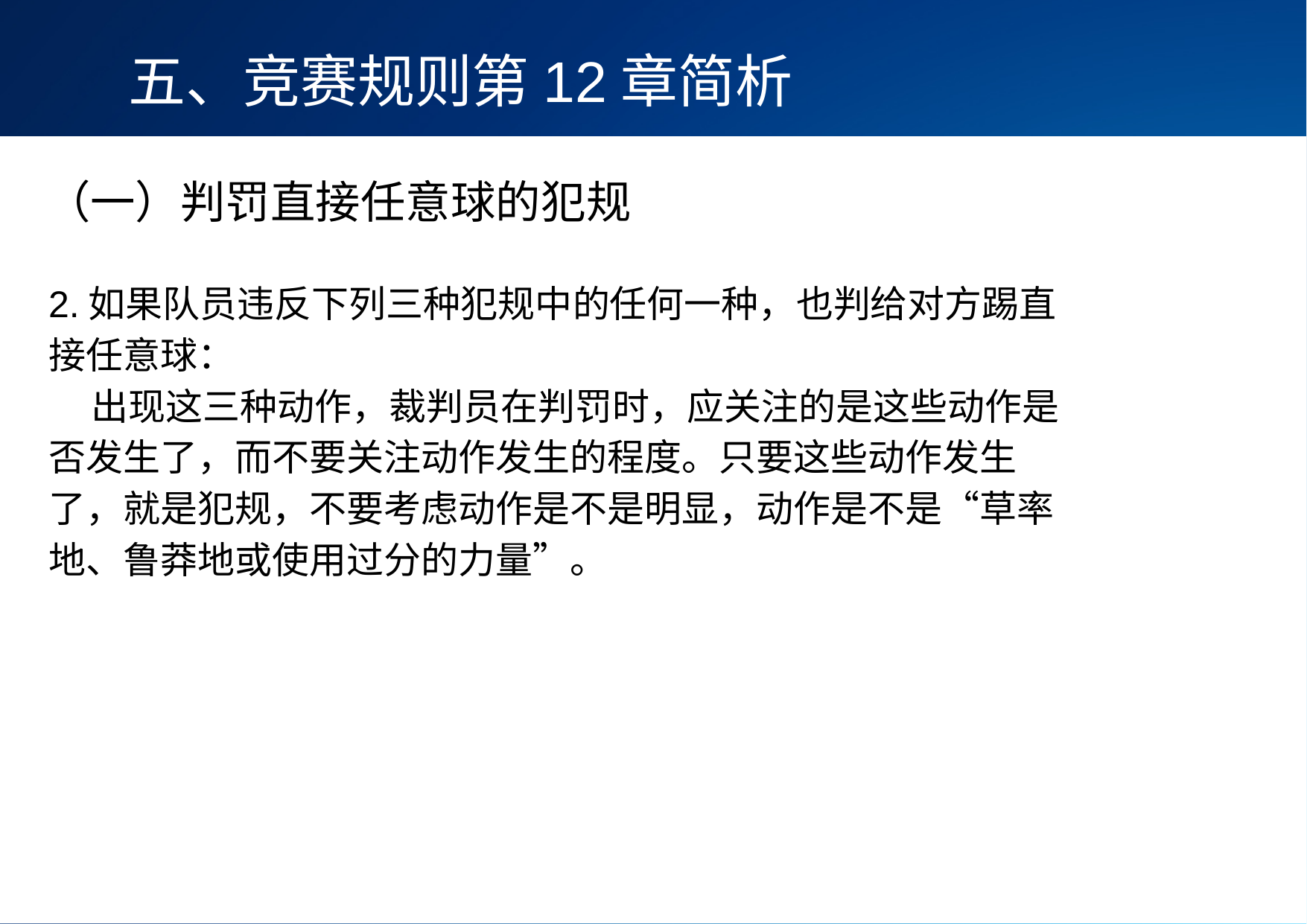

五、竞赛规则第12章简析

（一）判罚直接任意球的犯规
2.如果队员违反下列三种犯规中的任何一种，也判给对方踢直接任意球：
    出现这三种动作，裁判员在判罚时，应关注的是这些动作是否发生了，而不要关注动作发生的程度。只要这些动作发生了，就是犯规，不要考虑动作是不是明显，动作是不是“草率地、鲁莽地或使用过分的力量”。